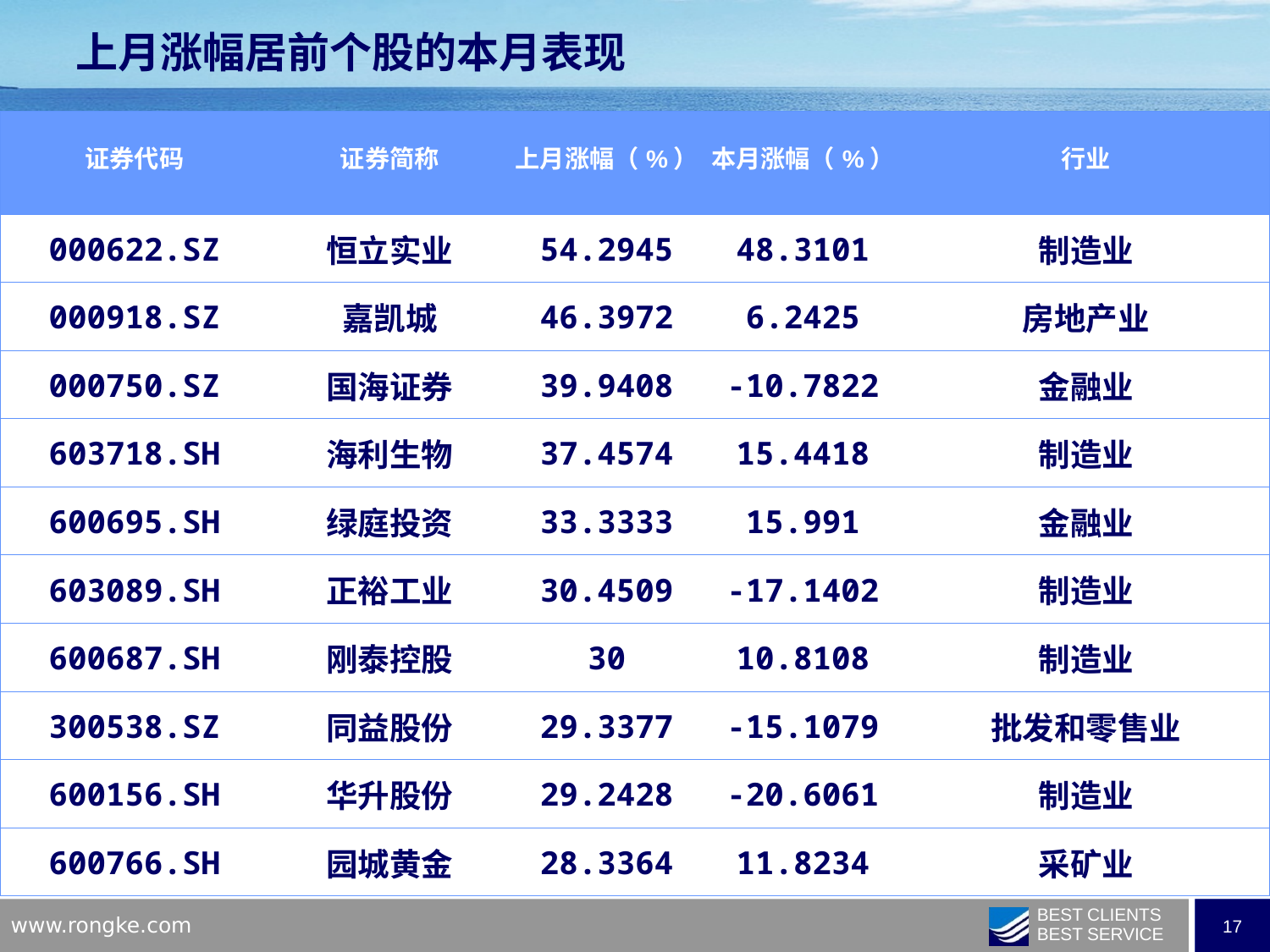

上月涨幅居前个股的本月表现
| 证券代码 | 证券简称 | 上月涨幅（%） | 本月涨幅（%） | 行业 |
| --- | --- | --- | --- | --- |
| 000622.SZ | 恒立实业 | 54.2945 | 48.3101 | 制造业 |
| 000918.SZ | 嘉凯城 | 46.3972 | 6.2425 | 房地产业 |
| 000750.SZ | 国海证券 | 39.9408 | -10.7822 | 金融业 |
| 603718.SH | 海利生物 | 37.4574 | 15.4418 | 制造业 |
| 600695.SH | 绿庭投资 | 33.3333 | 15.991 | 金融业 |
| 603089.SH | 正裕工业 | 30.4509 | -17.1402 | 制造业 |
| 600687.SH | 刚泰控股 | 30 | 10.8108 | 制造业 |
| 300538.SZ | 同益股份 | 29.3377 | -15.1079 | 批发和零售业 |
| 600156.SH | 华升股份 | 29.2428 | -20.6061 | 制造业 |
| 600766.SH | 园城黄金 | 28.3364 | 11.8234 | 采矿业 |